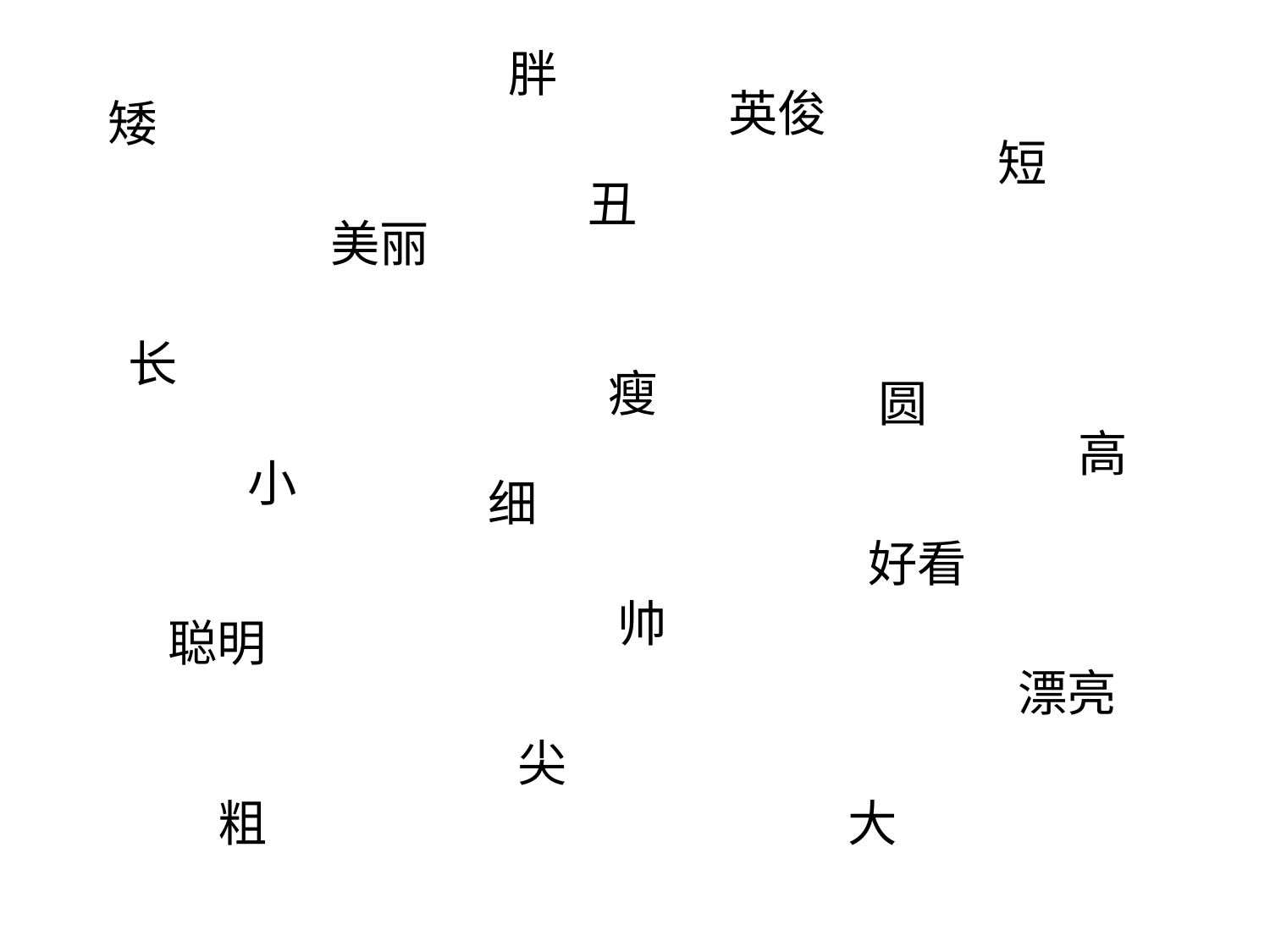

胖
英俊
矮
短
丑
美丽
长
瘦
圆
高
小
细
好看
帅
聪明
漂亮
尖
粗
大